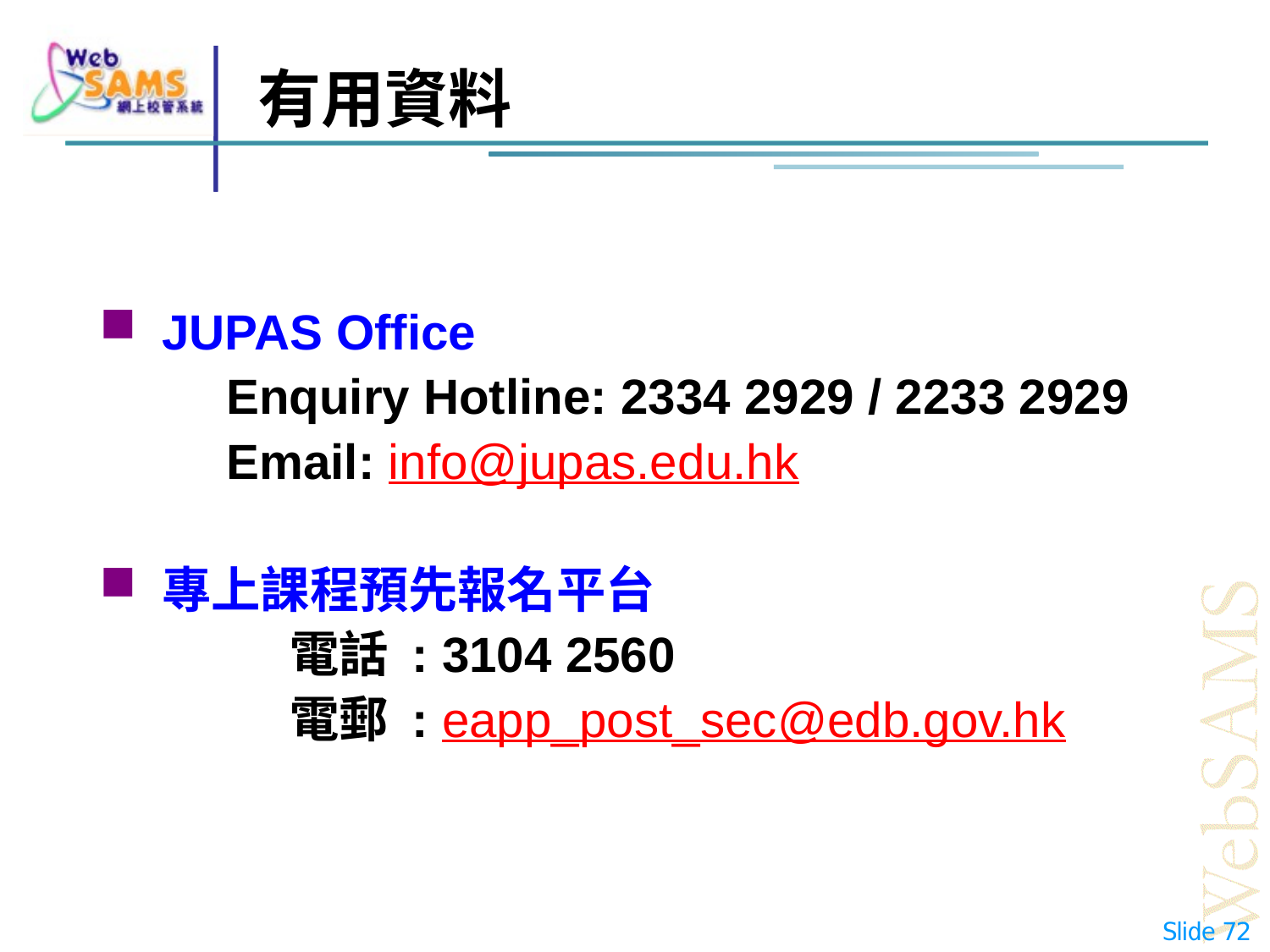

# 有用資料
JUPAS Office
	Enquiry Hotline: 2334 2929 / 2233 2929
	Email: info@jupas.edu.hk

專上課程預先報名平台
	電話 : 3104 2560
	電郵 : eapp_post_sec@edb.gov.hk